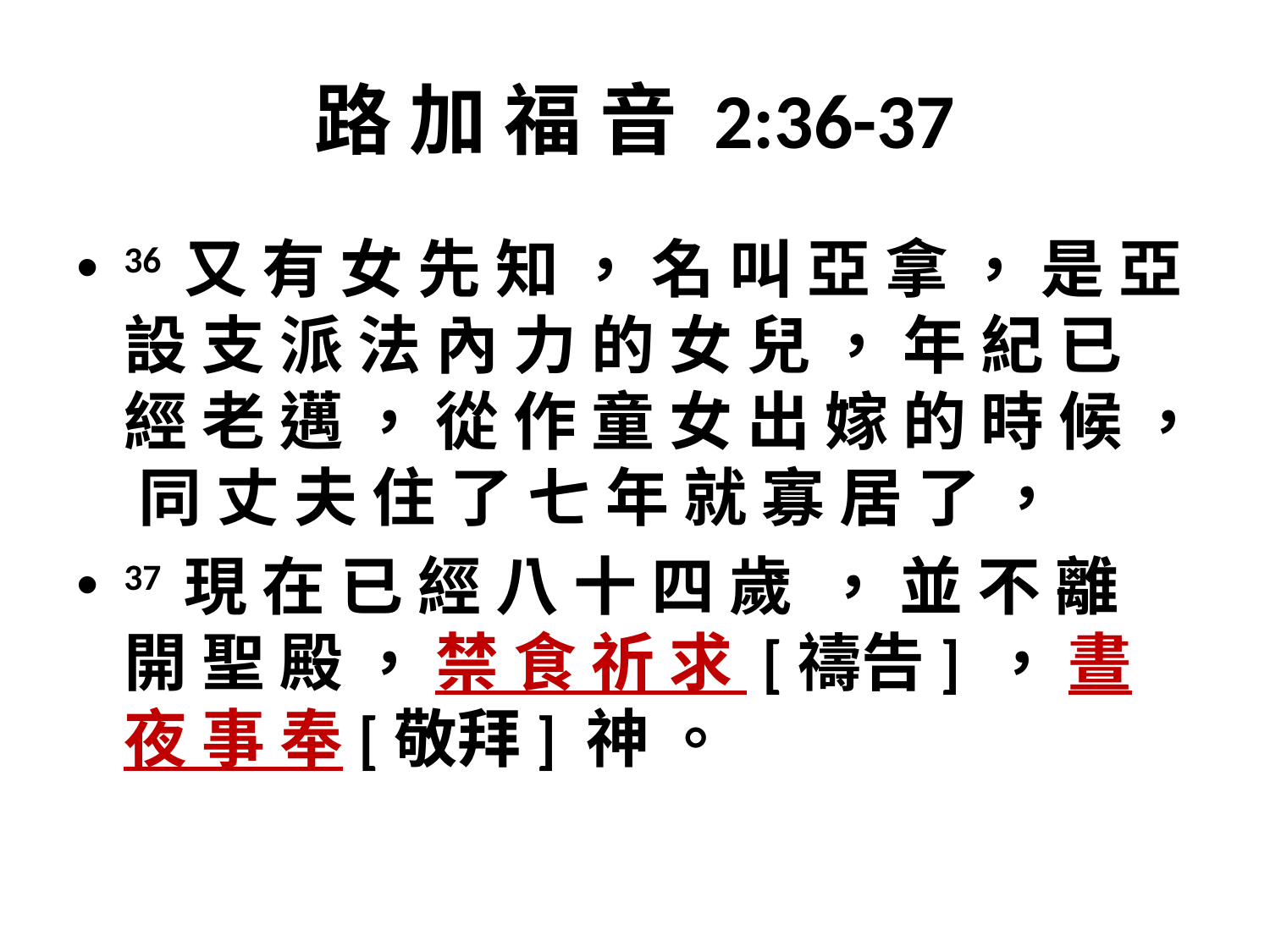

# 路 加 福 音 2:36-37
36 又 有 女 先 知 ， 名 叫 亞 拿 ， 是 亞 設 支 派 法 內 力 的 女 兒 ， 年 紀 已 經 老 邁 ， 從 作 童 女 出 嫁 的 時 候 ， 同 丈 夫 住 了 七 年 就 寡 居 了 ，
37 現 在 已 經 八 十 四 歲  ， 並 不 離 開 聖 殿 ， 禁 食 祈 求 [禱告] ， 晝 夜 事 奉[敬拜] 神 。